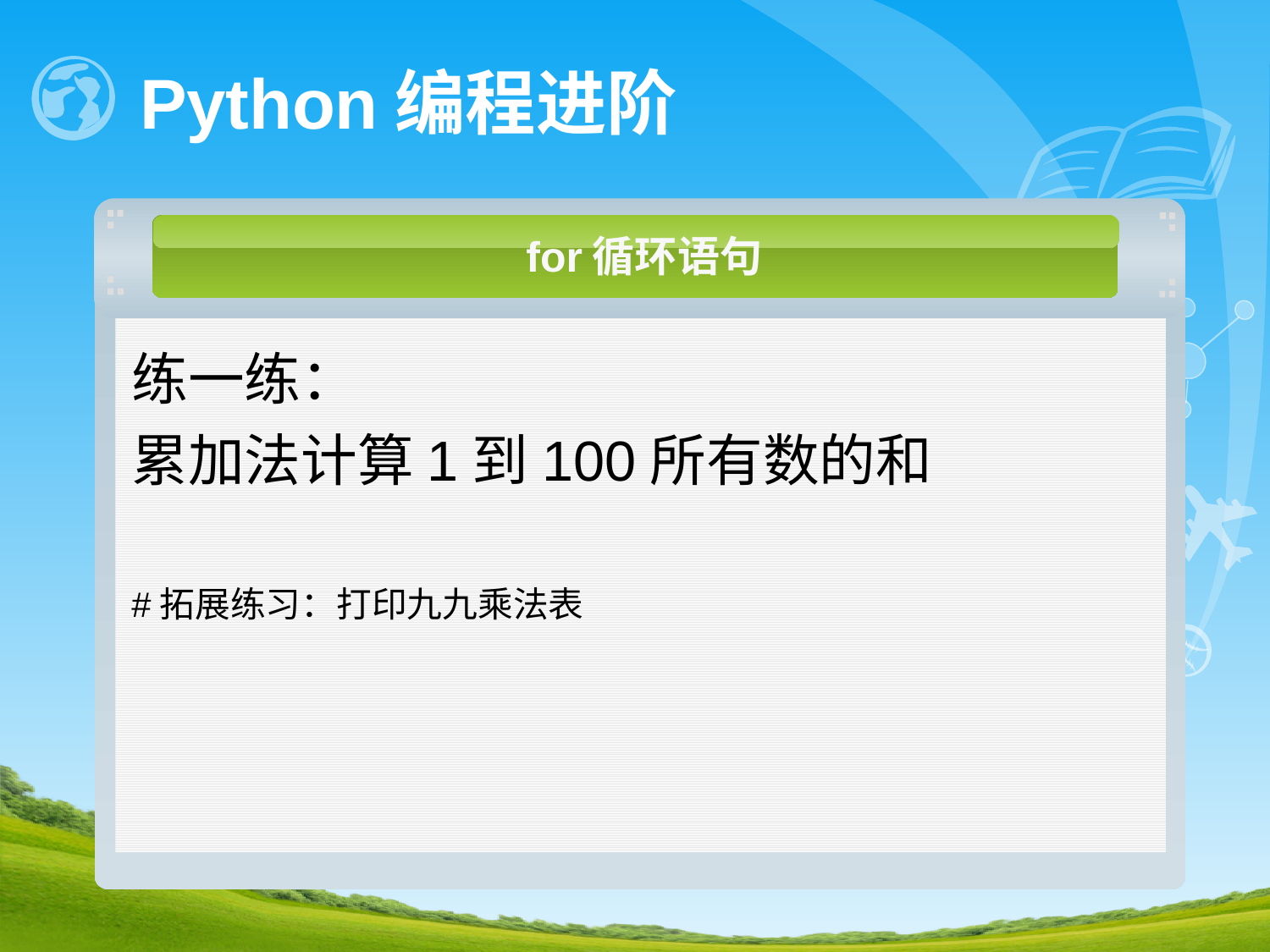

# Python编程进阶

for循环语句

练一练：
累加法计算1到100所有数的和

#拓展练习：打印九九乘法表